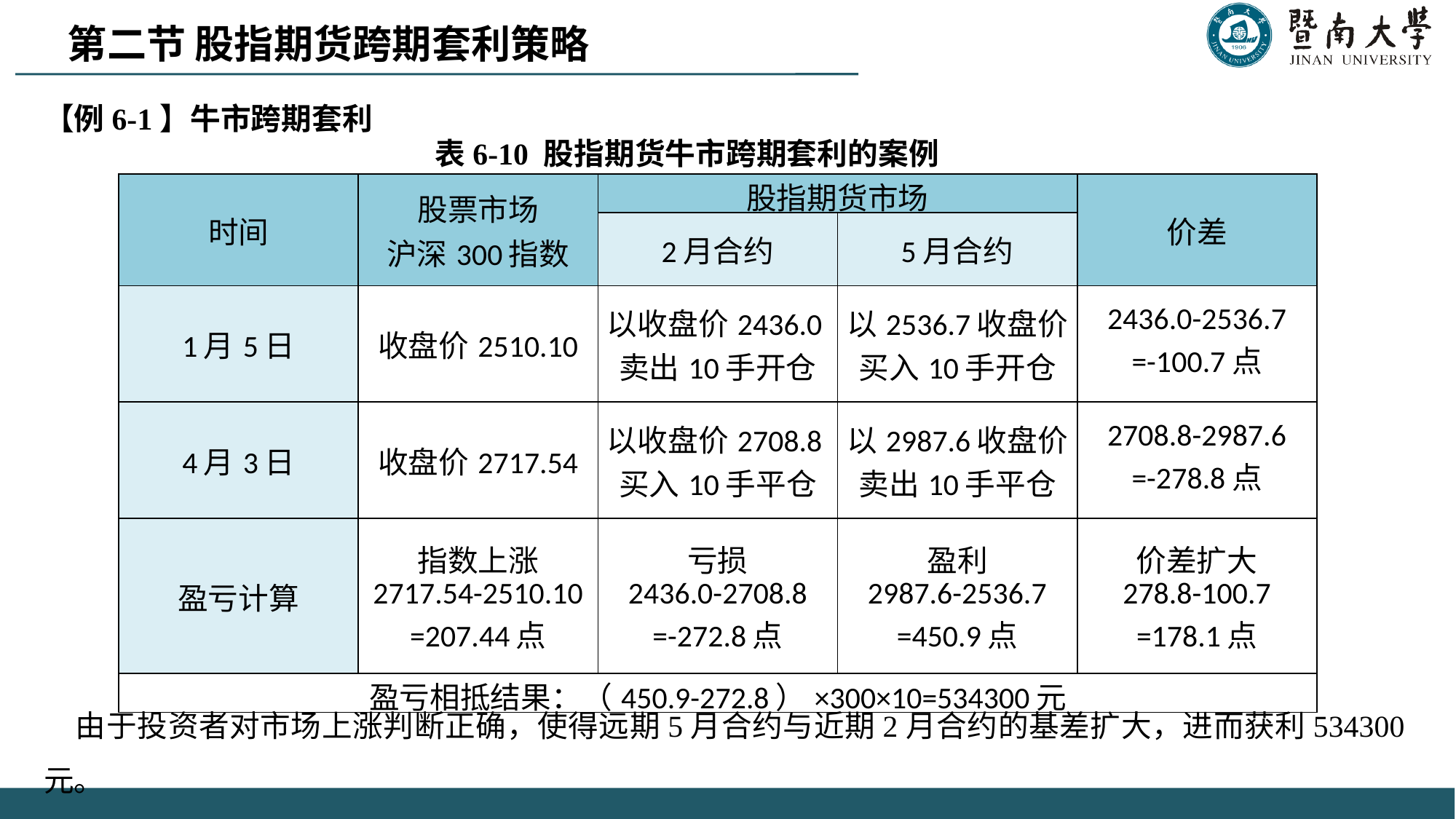

第二节 股指期货跨期套利策略
【例6-1】牛市跨期套利

表6-10 股指期货牛市跨期套利的案例
| 时间 | 股票市场 沪深300指数 | 股指期货市场 |  | 价差 |
| --- | --- | --- | --- | --- |
|  |  | 2月合约 | 5月合约 |  |
| 1月5日 | 收盘价2510.10 | 以收盘价2436.0卖出10手开仓 | 以2536.7收盘价买入10手开仓 | 2436.0-2536.7 =-100.7点 |
| 4月3日 | 收盘价2717.54 | 以收盘价2708.8买入10手平仓 | 以2987.6收盘价卖出10手平仓 | 2708.8-2987.6 =-278.8点 |
| 盈亏计算 | 指数上涨 2717.54-2510.10 =207.44点 | 亏损 2436.0-2708.8 =-272.8点 | 盈利 2987.6-2536.7 =450.9点 | 价差扩大 278.8-100.7 =178.1点 |
| 盈亏相抵结果：（450.9-272.8）×300×10=534300元 |  |  |  |  |
由于投资者对市场上涨判断正确，使得远期5月合约与近期2月合约的基差扩大，进而获利534300元。